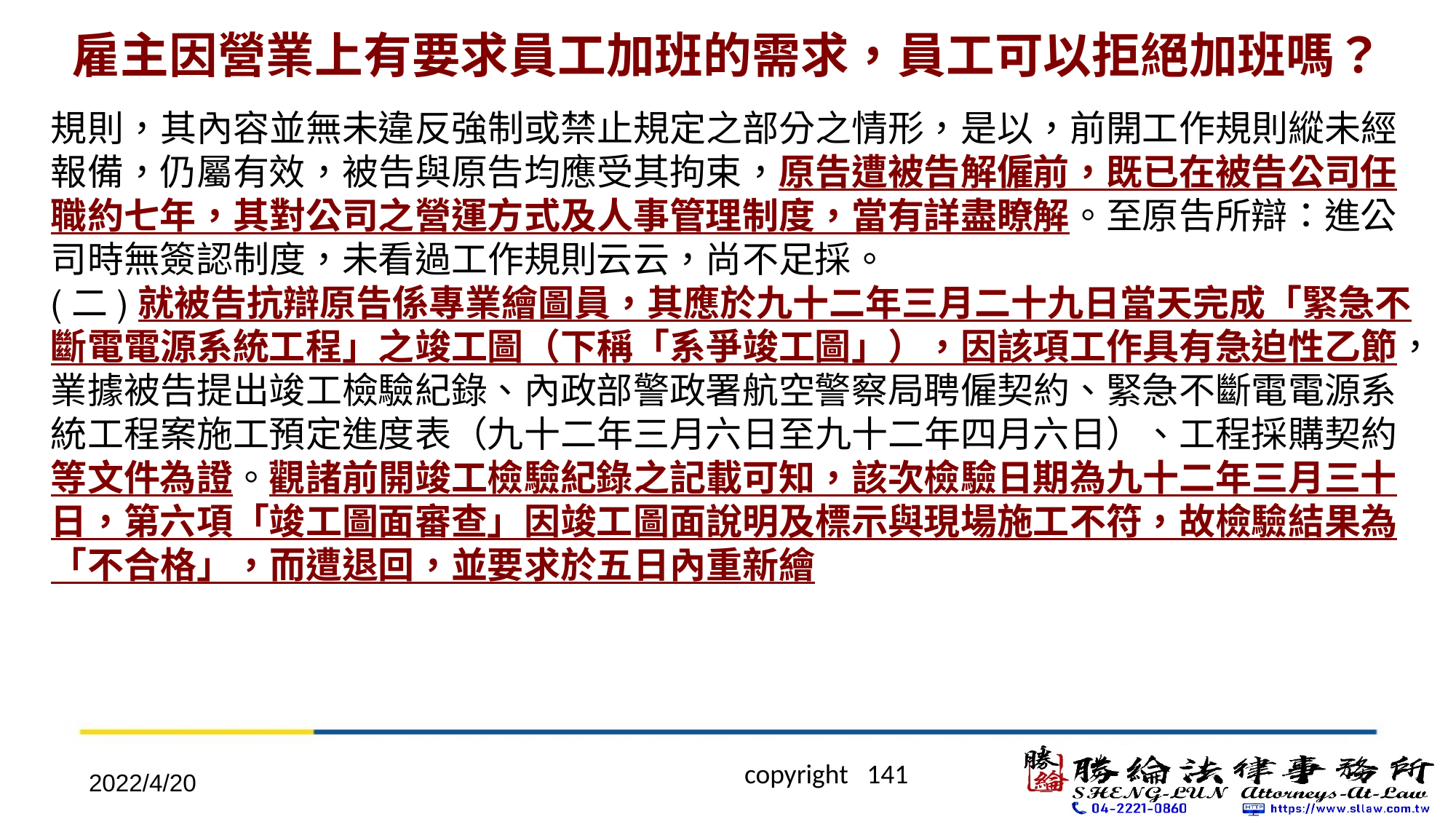

# 雇主因營業上有要求員工加班的需求，員工可以拒絕加班嗎？
規則，其內容並無未違反強制或禁止規定之部分之情形，是以，前開工作規則縱未經報備，仍屬有效，被告與原告均應受其拘束，原告遭被告解僱前，既已在被告公司任職約七年，其對公司之營運方式及人事管理制度，當有詳盡瞭解。至原告所辯：進公司時無簽認制度，未看過工作規則云云，尚不足採。
(二)就被告抗辯原告係專業繪圖員，其應於九十二年三月二十九日當天完成「緊急不斷電電源系統工程」之竣工圖（下稱「系爭竣工圖」），因該項工作具有急迫性乙節，業據被告提出竣工檢驗紀錄、內政部警政署航空警察局聘僱契約、緊急不斷電電源系統工程案施工預定進度表（九十二年三月六日至九十二年四月六日）、工程採購契約等文件為證。觀諸前開竣工檢驗紀錄之記載可知，該次檢驗日期為九十二年三月三十日，第六項「竣工圖面審查」因竣工圖面說明及標示與現場施工不符，故檢驗結果為「不合格」，而遭退回，並要求於五日內重新繪
2022/4/20
 copyright   141